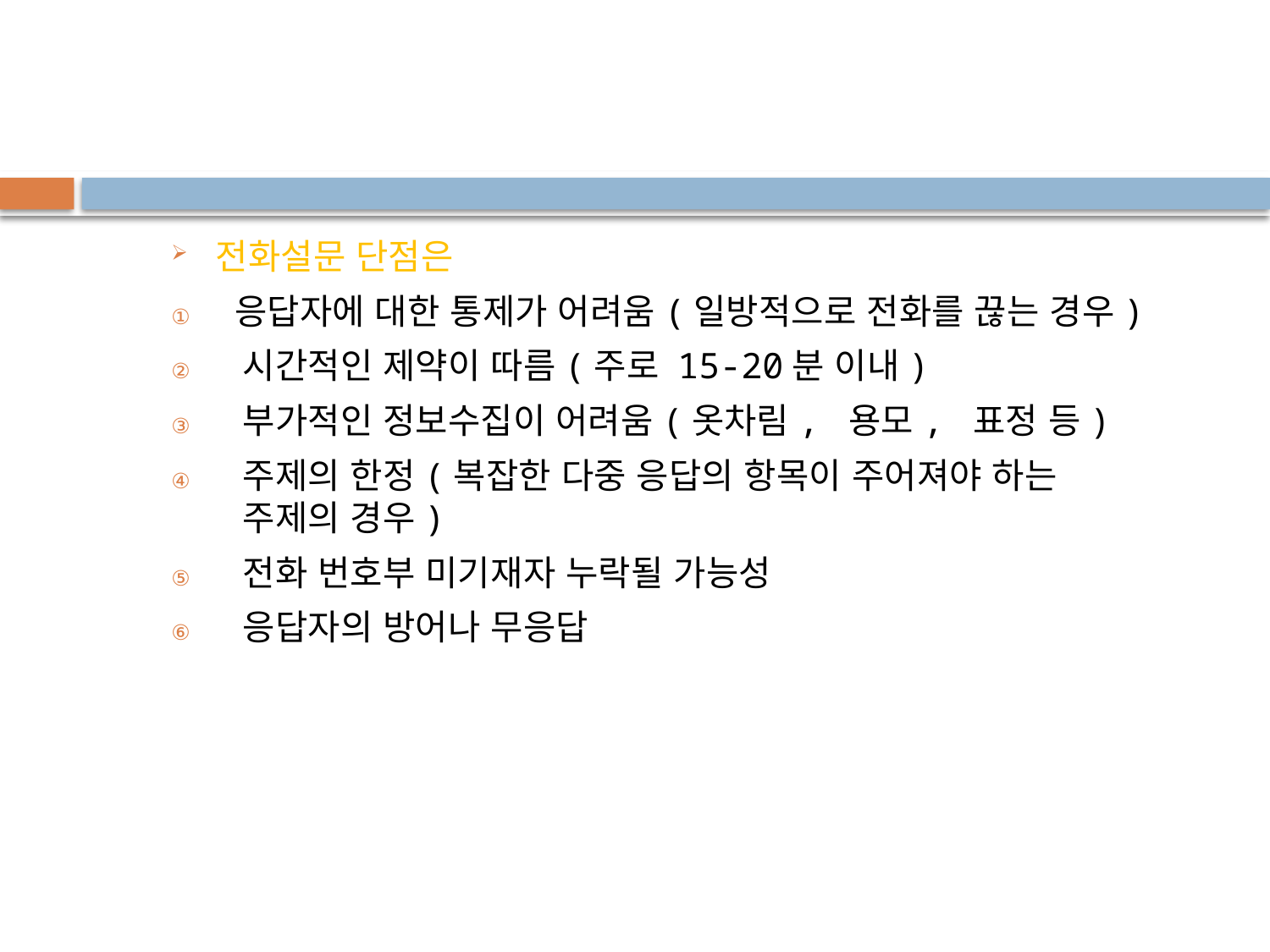

전화설문 단점은
응답자에 대한 통제가 어려움(일방적으로 전화를 끊는 경우)
시간적인 제약이 따름(주로 15-20분 이내)
부가적인 정보수집이 어려움(옷차림, 용모, 표정 등)
주제의 한정(복잡한 다중 응답의 항목이 주어져야 하는 주제의 경우)
전화 번호부 미기재자 누락될 가능성
응답자의 방어나 무응답